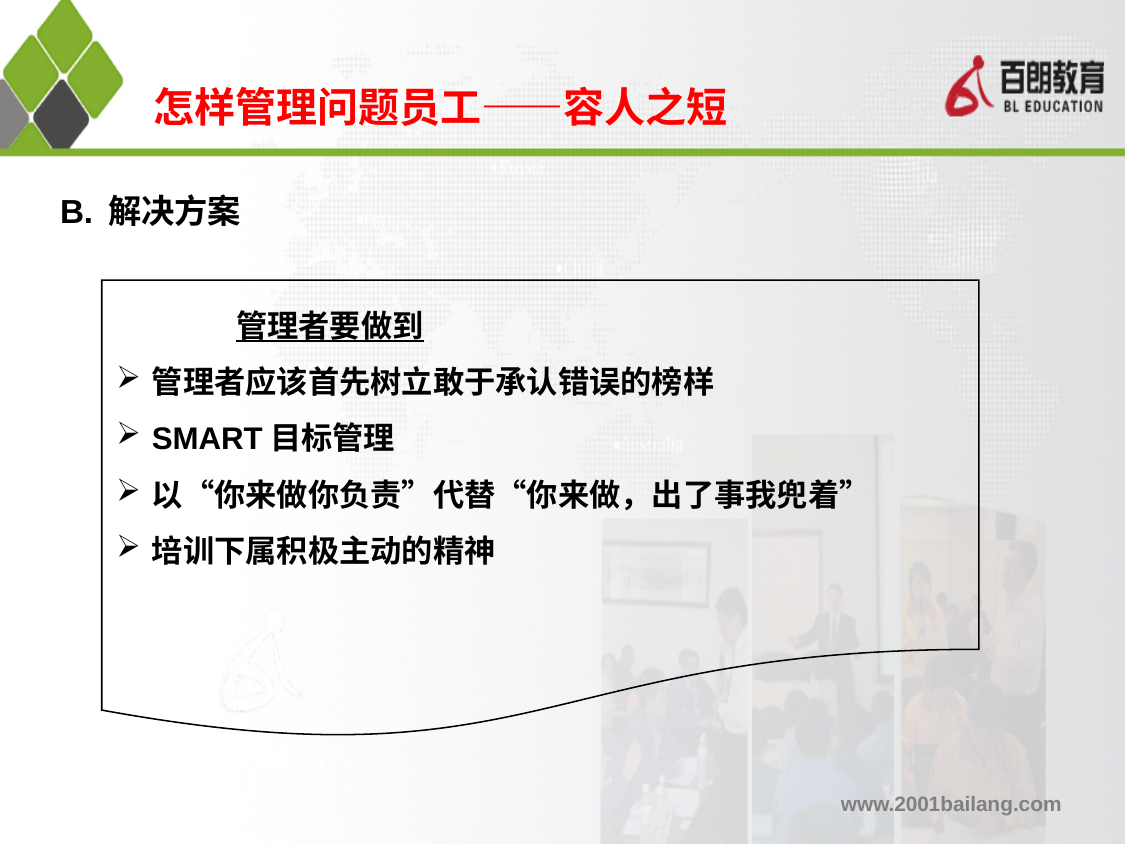

# 怎样管理问题员工——容人之短
B. 解决方案

                管理者要做到
管理者应该首先树立敢于承认错误的榜样
SMART目标管理
以“你来做你负责”代替“你来做，出了事我兜着”
培训下属积极主动的精神